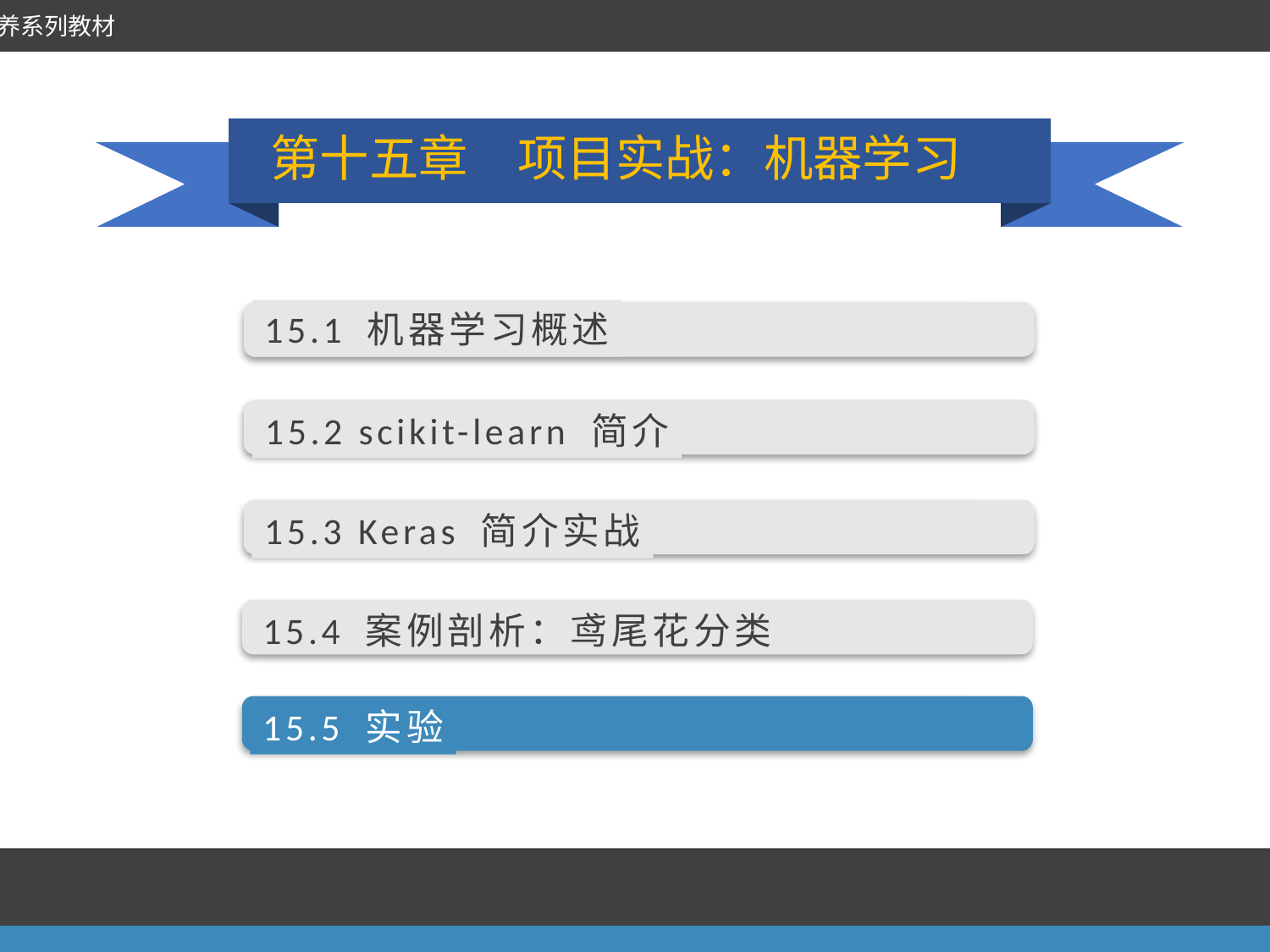

大数据应用人才培养系列教材

第十五章　项目实战：机器学习
15.1 机器学习概述

15.2 scikit-learn 简介

15.3 Keras 简介实战

15.4 案例剖析：鸢尾花分类

15.5 实验